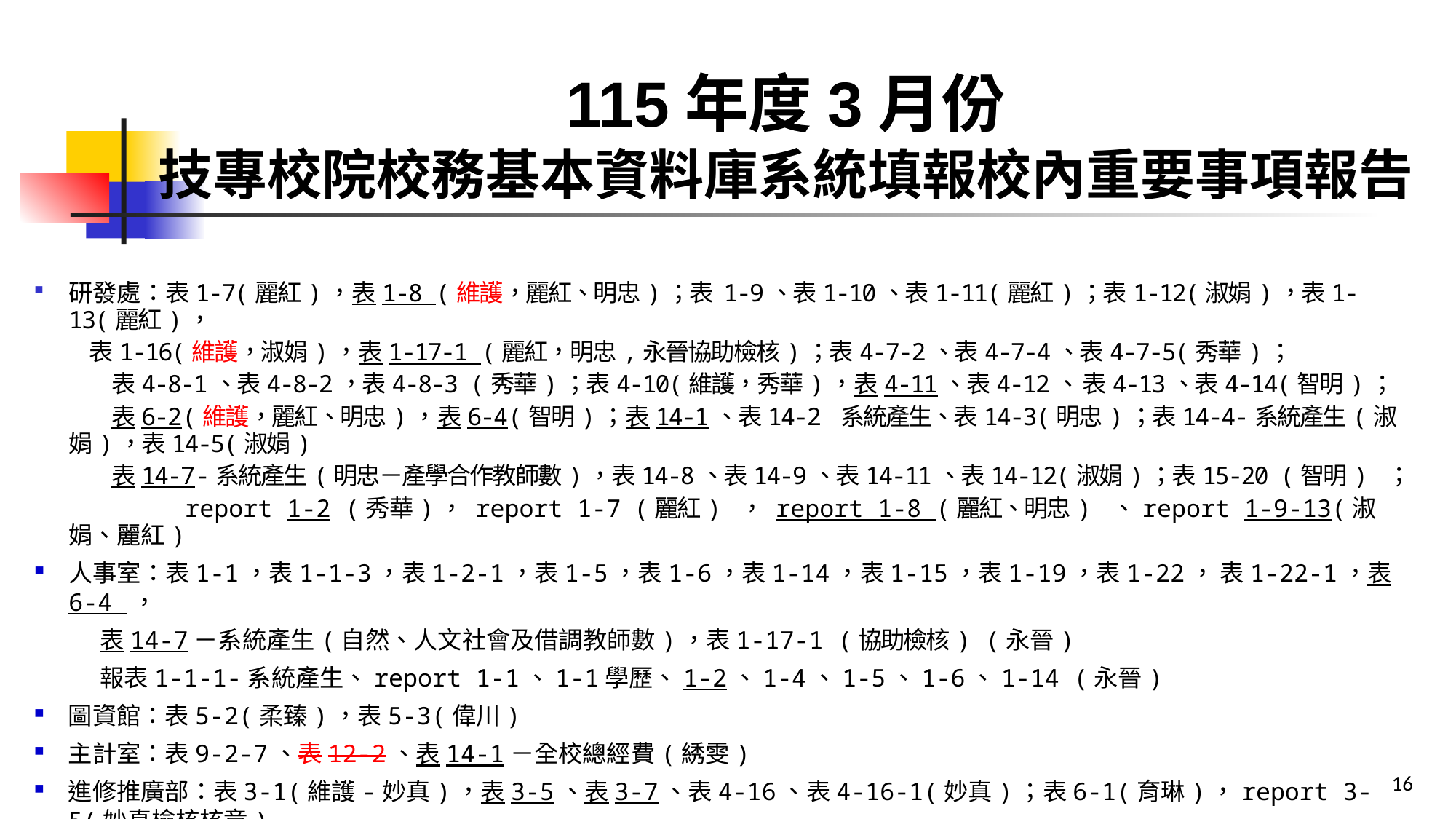

115年度3月份
技專校院校務基本資料庫系統填報校內重要事項報告
研發處：表1-7(麗紅)，表1-8 (維護，麗紅、明忠)；表 1-9、表1-10、表1-11(麗紅)；表1-12(淑娟)，表1-13(麗紅)，
            表1-16(維護，淑娟)，表1-17-1 (麗紅，明忠,永晉協助檢核)；表4-7-2、表4-7-4、表4-7-5(秀華)；
         表4-8-1、表4-8-2，表4-8-3 (秀華)；表4-10(維護，秀華)，表4-11、表4-12、 表4-13、表4-14(智明)；
         表6-2(維護，麗紅、明忠)，表6-4(智明)；表14-1、表14-2 系統產生、表14-3(明忠)；表14-4-系統產生(淑娟)，表14-5(淑娟)
         表14-7-系統產生(明忠－產學合作教師數)，表14-8、表14-9、表14-11、表14-12(淑娟)；表15-20 (智明) ；
        report 1-2 (秀華)， report 1-7 (麗紅) ， report 1-8 (麗紅、明忠) 、 report 1-9-13(淑娟、麗紅)
人事室：表1-1，表1-1-3，表1-2-1，表1-5，表1-6，表1-14，表1-15，表1-19，表1-22， 表1-22-1，表6-4 ，
           表14-7－系統產生(自然、人文社會及借調教師數)，表1-17-1 (協助檢核) (永晉)
           報表1-1-1-系統產生、report 1-1、1-1學歷、1-2、1-4、1-5、1-6、1-14 (永晉)
圖資館：表5-2(柔臻)，表5-3(偉川)
主計室：表9-2-7、表12-2、表14-1－全校總經費(綉雯)
進修推廣部：表3-1(維護-妙真)，表3-5、表3-7、表4-16、表4-16-1(妙真)；表6-1(育琳)，report 3-5(妙真檢核核章)
基礎中心：表4-2-11、表15-19 (美虹)

16